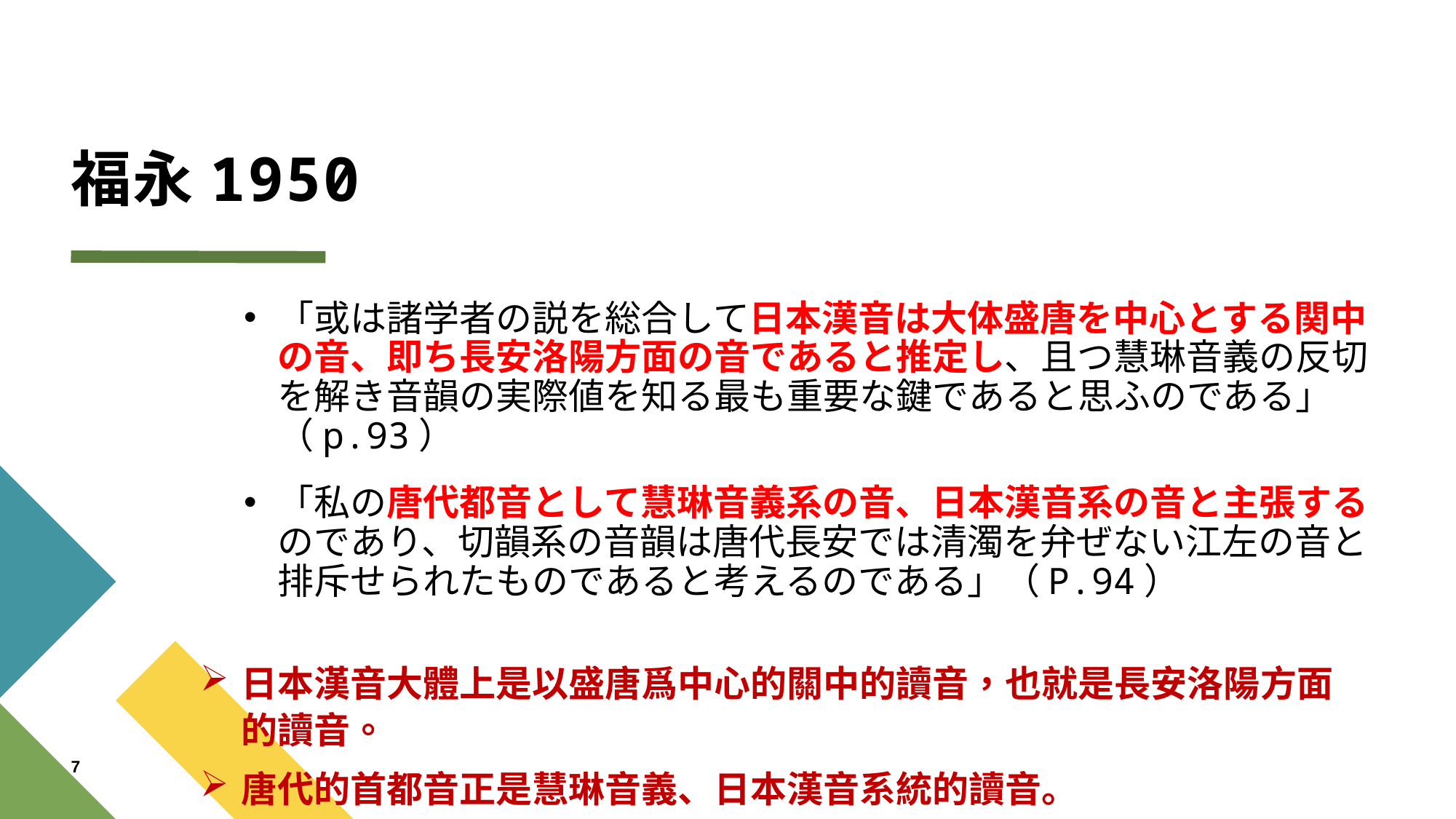

# 福永1950
「或は諸学者の説を総合して日本漢音は大体盛唐を中心とする関中の音、即ち長安洛陽方面の音であると推定し、且つ慧琳音義の反切を解き音韻の実際値を知る最も重要な鍵であると思ふのである」（p.93）
「私の唐代都音として慧琳音義系の音、日本漢音系の音と主張するのであり、切韻系の音韻は唐代長安では清濁を弁ぜない江左の音と排斥せられたものであると考えるのである」（P.94）

日本漢音大體上是以盛唐爲中心的關中的讀音，也就是長安洛陽方面的讀音。
唐代的首都音正是慧琳音義、日本漢音系統的讀音。
7